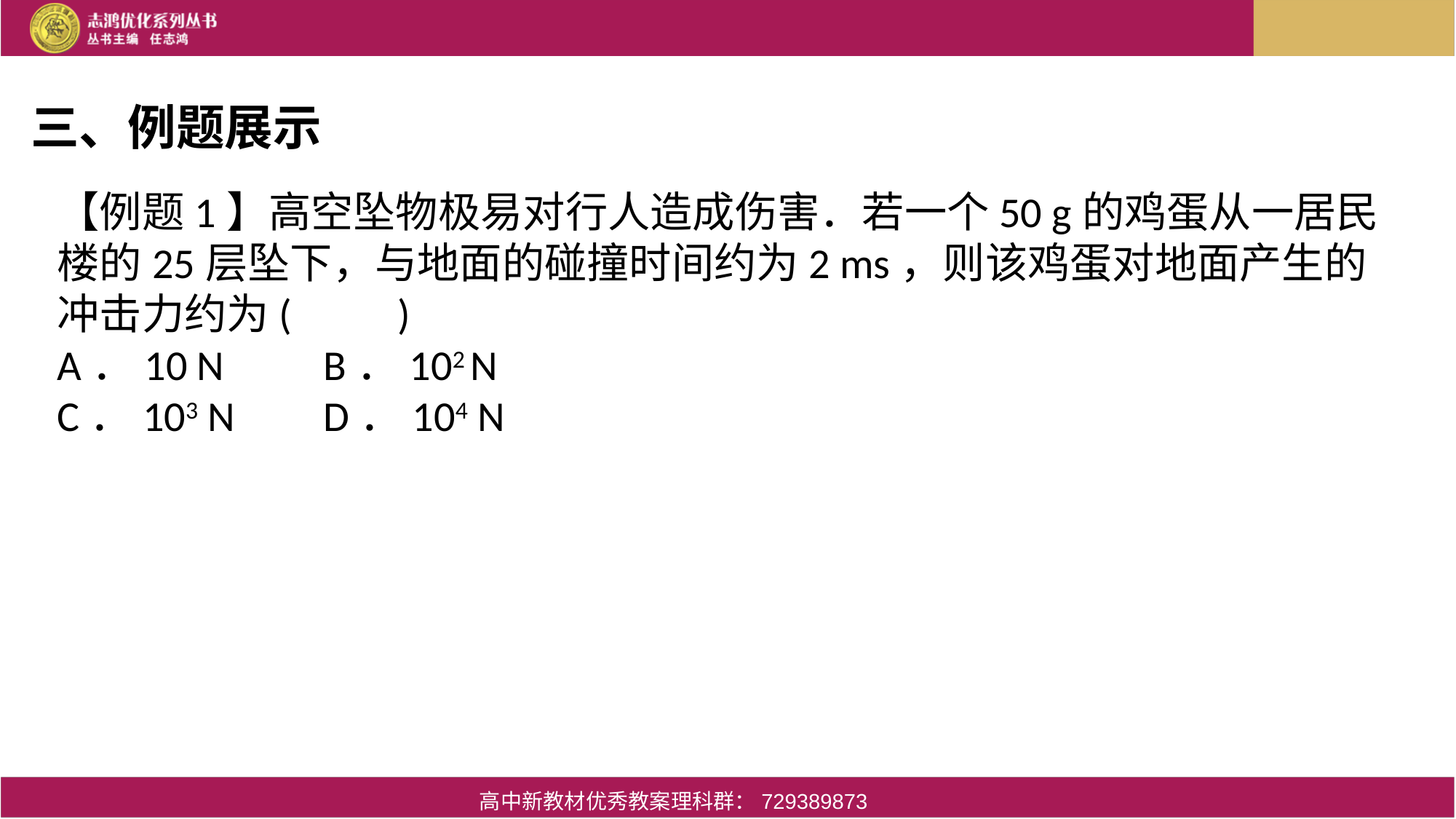

三、例题展示
【例题1】高空坠物极易对行人造成伤害．若一个50 g的鸡蛋从一居民楼的25层坠下，与地面的碰撞时间约为2 ms，则该鸡蛋对地面产生的冲击力约为(　　)
A．10 N  	     B．102 N
C．103 N  	     D．104 N